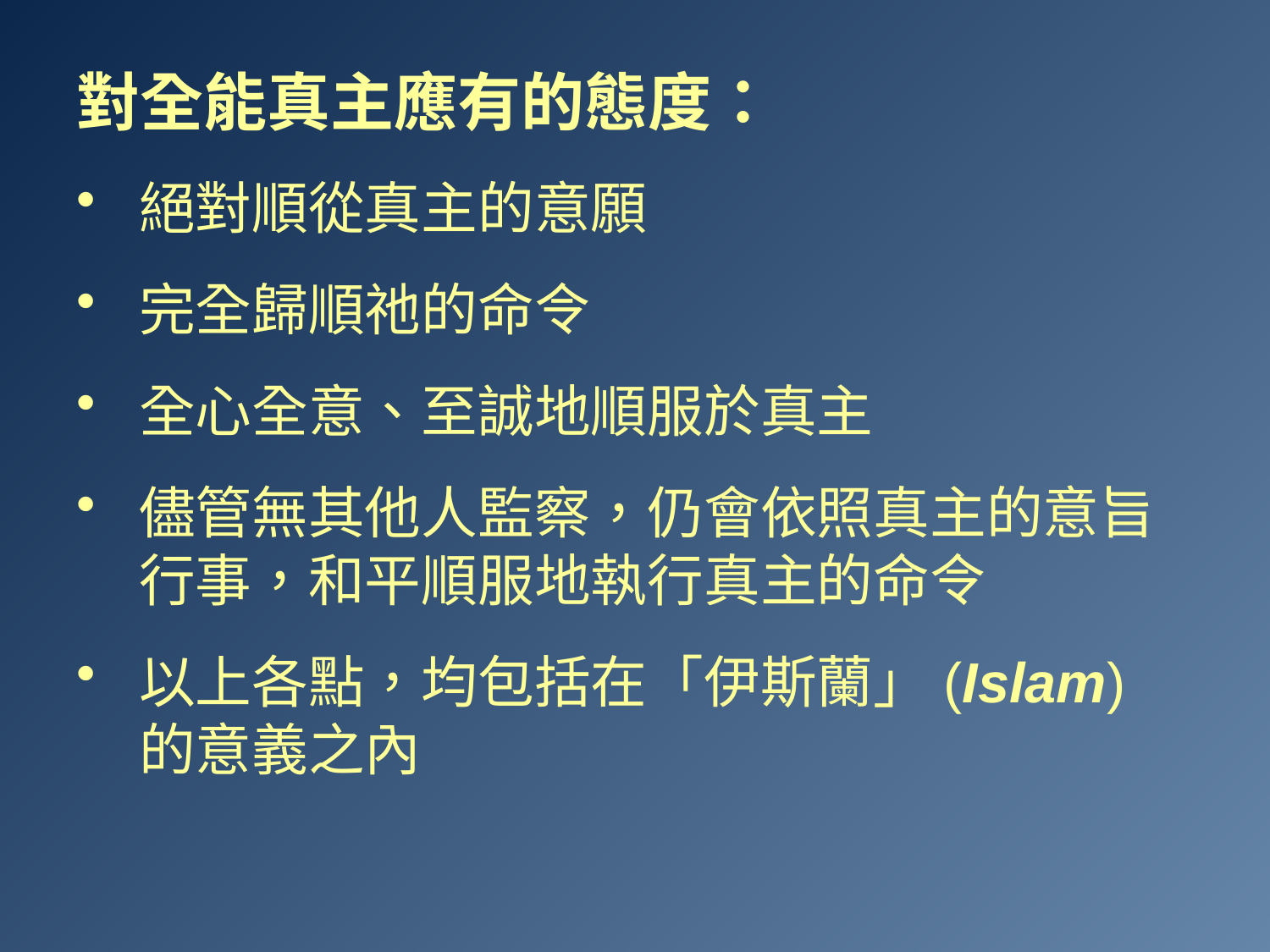

對全能真主應有的態度：
絕對順從真主的意願
完全歸順祂的命令
全心全意、至誠地順服於真主
儘管無其他人監察，仍會依照真主的意旨 行事，和平順服地執行真主的命令
以上各點，均包括在「伊斯蘭」(Islam)的意義之內